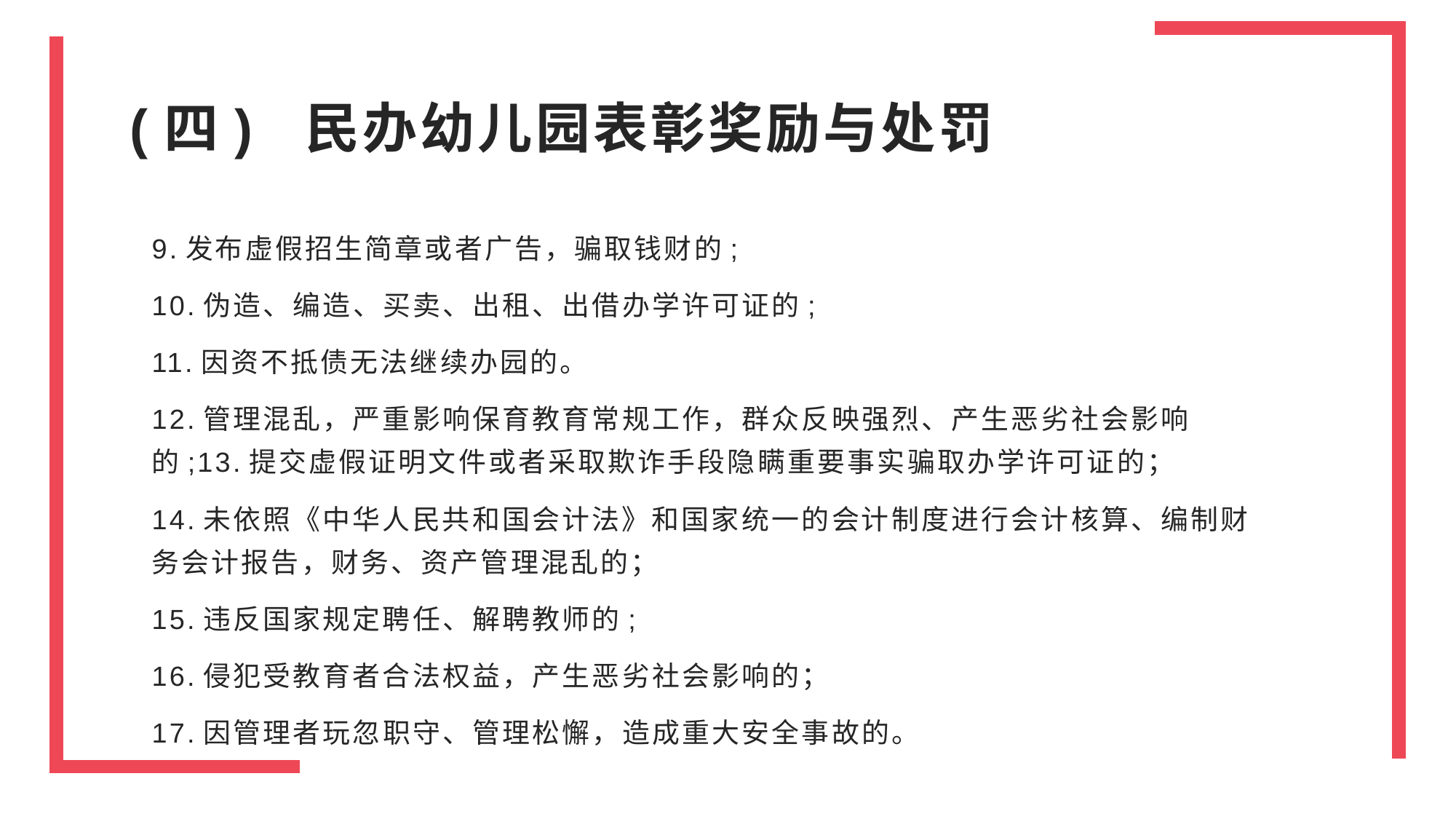

# (四)  民办幼儿园表彰奖励与处罚
9.发布虚假招生简章或者广告，骗取钱财的;
10.伪造、编造、买卖、出租、出借办学许可证的;
11.因资不抵债无法继续办园的。
12.管理混乱，严重影响保育教育常规工作，群众反映强烈、产生恶劣社会影响的;13.提交虚假证明文件或者采取欺诈手段隐瞒重要事实骗取办学许可证的；
14.未依照《中华人民共和国会计法》和国家统一的会计制度进行会计核算、编制财务会计报告，财务、资产管理混乱的；
15.违反国家规定聘任、解聘教师的;
16.侵犯受教育者合法权益，产生恶劣社会影响的；
17.因管理者玩忽职守、管理松懈，造成重大安全事故的。